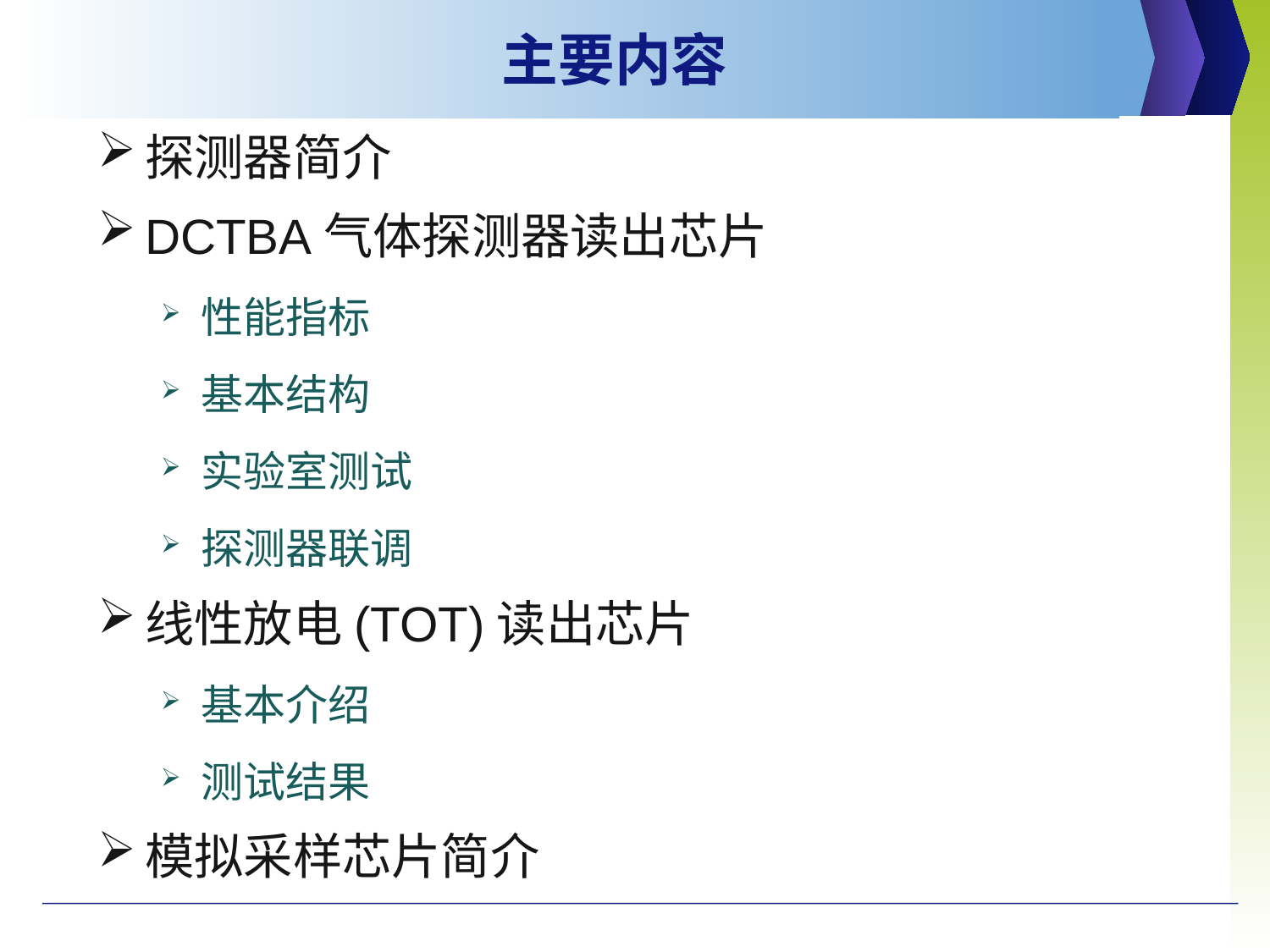

# 主要内容
探测器简介
DCTBA气体探测器读出芯片
性能指标
基本结构
实验室测试
探测器联调
线性放电(TOT)读出芯片
基本介绍
测试结果
模拟采样芯片简介